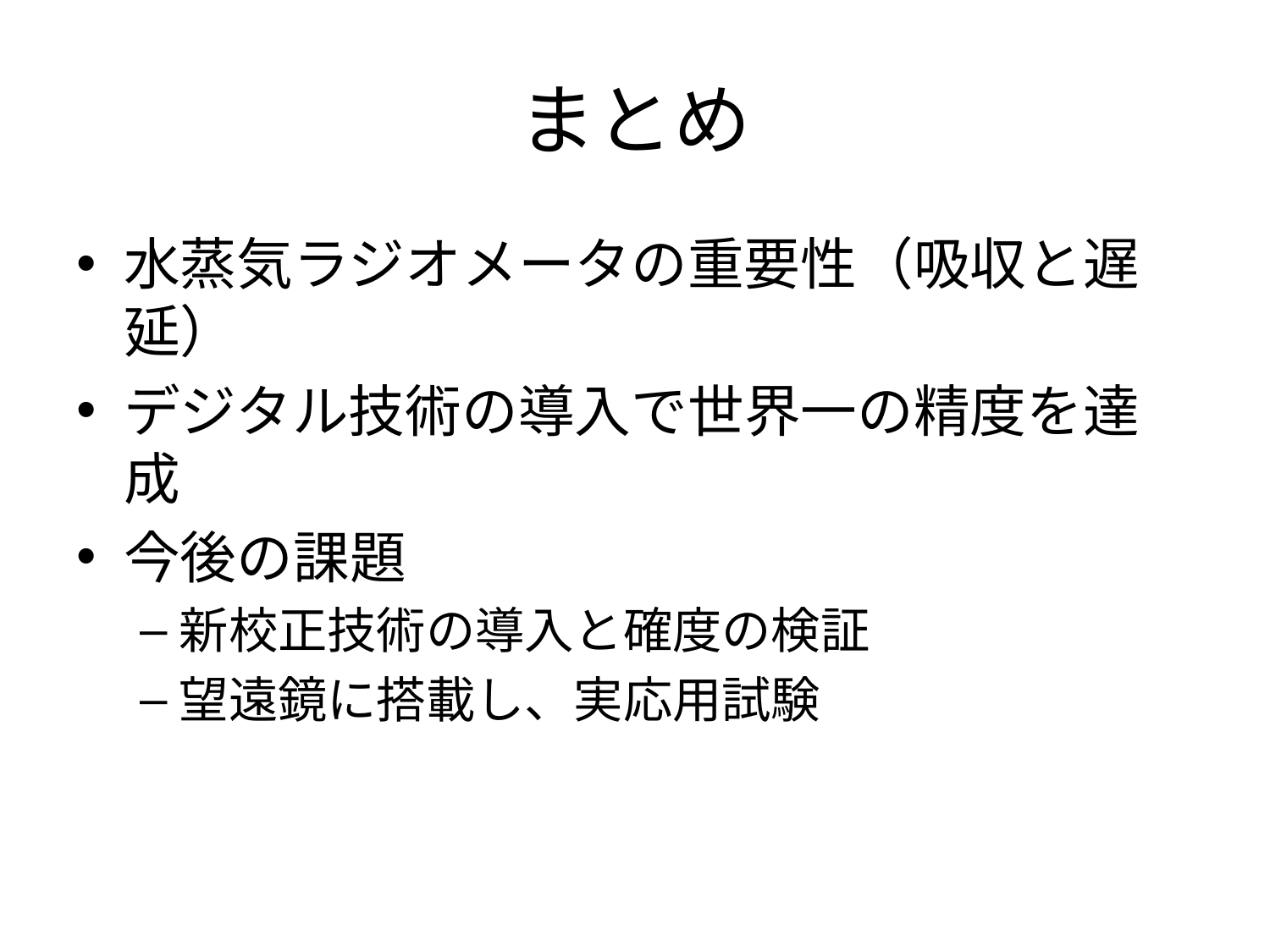

# まとめ
水蒸気ラジオメータの重要性（吸収と遅延）
デジタル技術の導入で世界一の精度を達成
今後の課題
新校正技術の導入と確度の検証
望遠鏡に搭載し、実応用試験